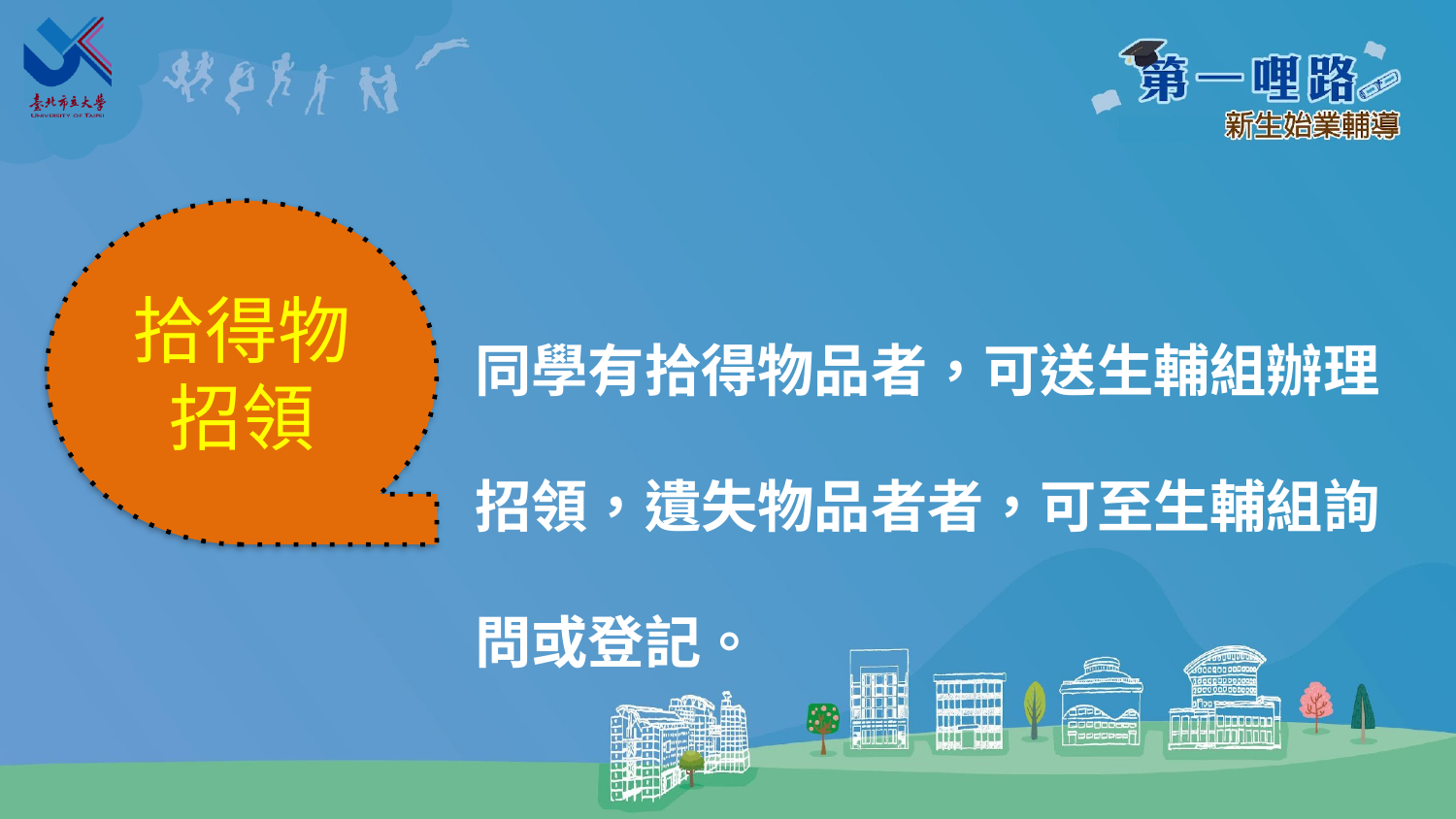

拾得物
招領
同學有拾得物品者，可送生輔組辦理招領，遺失物品者者，可至生輔組詢問或登記。